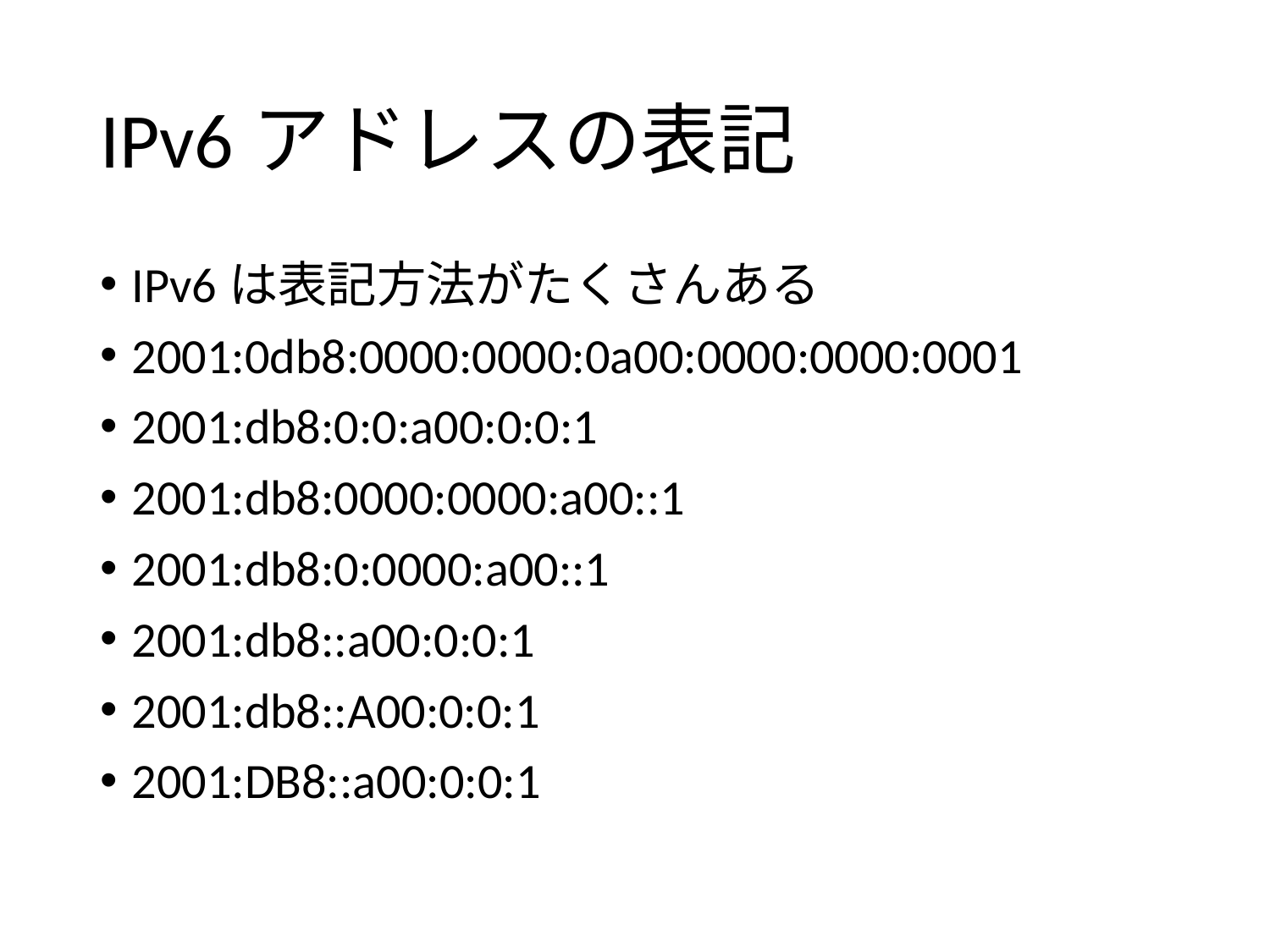

# IPv6アドレスの表記
IPv6は表記方法がたくさんある
2001:0db8:0000:0000:0a00:0000:0000:0001
2001:db8:0:0:a00:0:0:1
2001:db8:0000:0000:a00::1
2001:db8:0:0000:a00::1
2001:db8::a00:0:0:1
2001:db8::A00:0:0:1
2001:DB8::a00:0:0:1